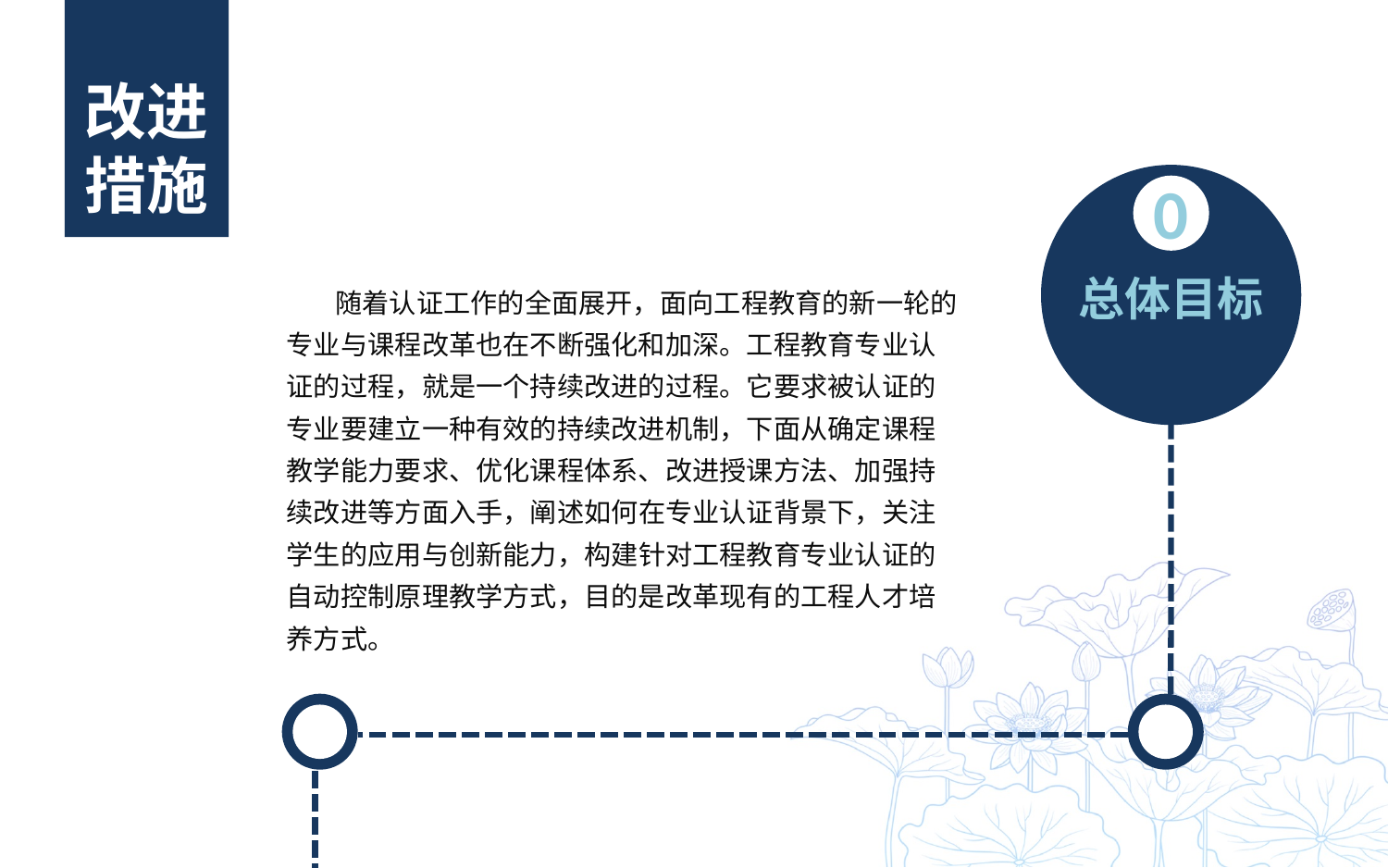

改进措施
0

总体目标
问题一
       随着认证工作的全面展开，面向工程教育的新一轮的专业与课程改革也在不断强化和加深。工程教育专业认证的过程，就是一个持续改进的过程。它要求被认证的专业要建立一种有效的持续改进机制，下面从确定课程教学能力要求、优化课程体系、改进授课方法、加强持续改进等方面入手，阐述如何在专业认证背景下，关注学生的应用与创新能力，构建针对工程教育专业认证的自动控制原理教学方式，目的是改革现有的工程人才培养方式。